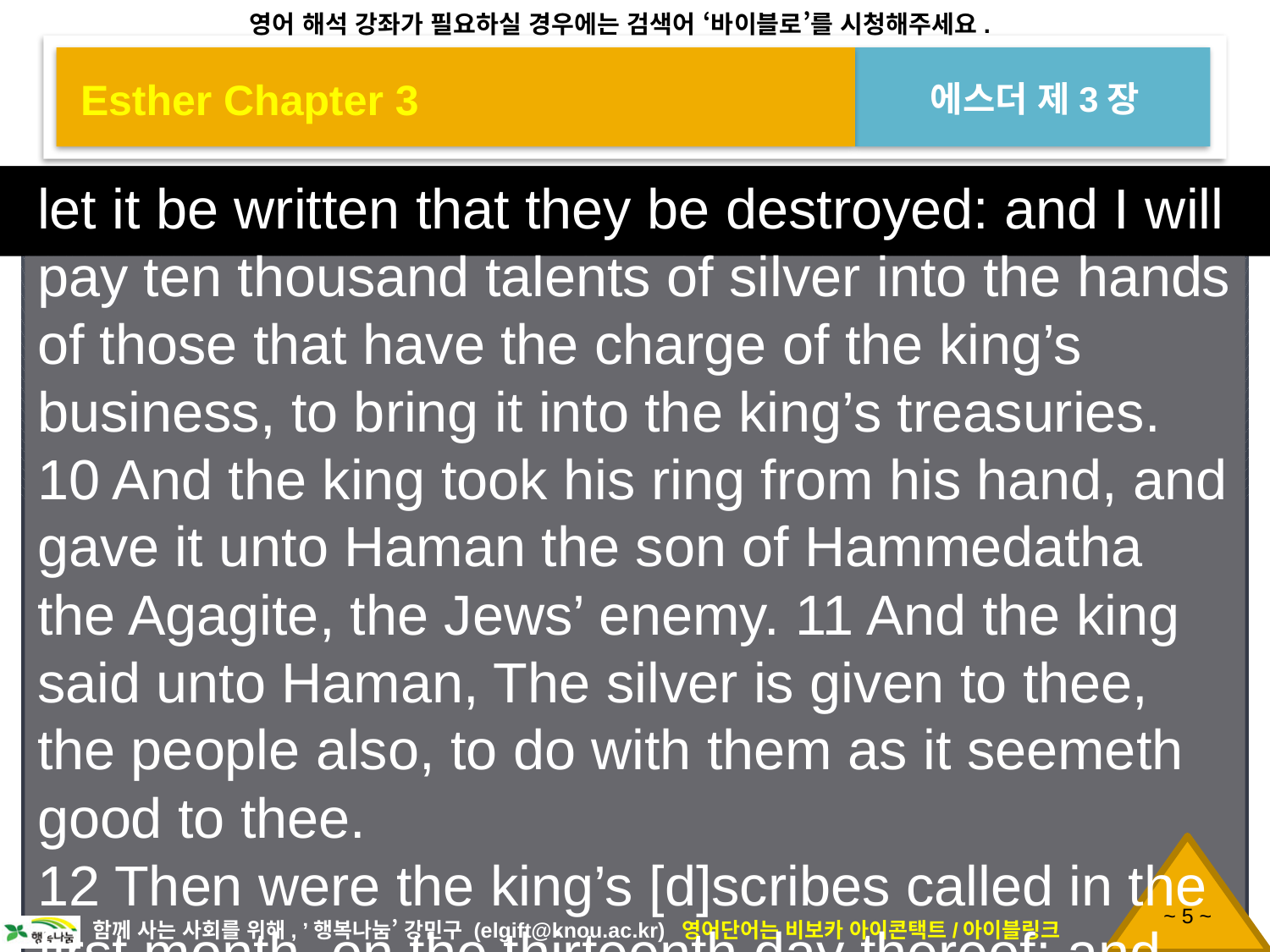

Esther Chapter 3
에스더 제3장
let it be written that they be destroyed: and I will pay ten thousand talents of silver into the hands of those that have the charge of the king’s business, to bring it into the king’s treasuries. 10 And the king took his ring from his hand, and gave it unto Haman the son of Hammedatha the Agagite, the Jews’ enemy. 11 And the king said unto Haman, The silver is given to thee, the people also, to do with them as it seemeth good to thee.
12 Then were the king’s [d]scribes called in the first month, on the thirteenth day thereof; and there